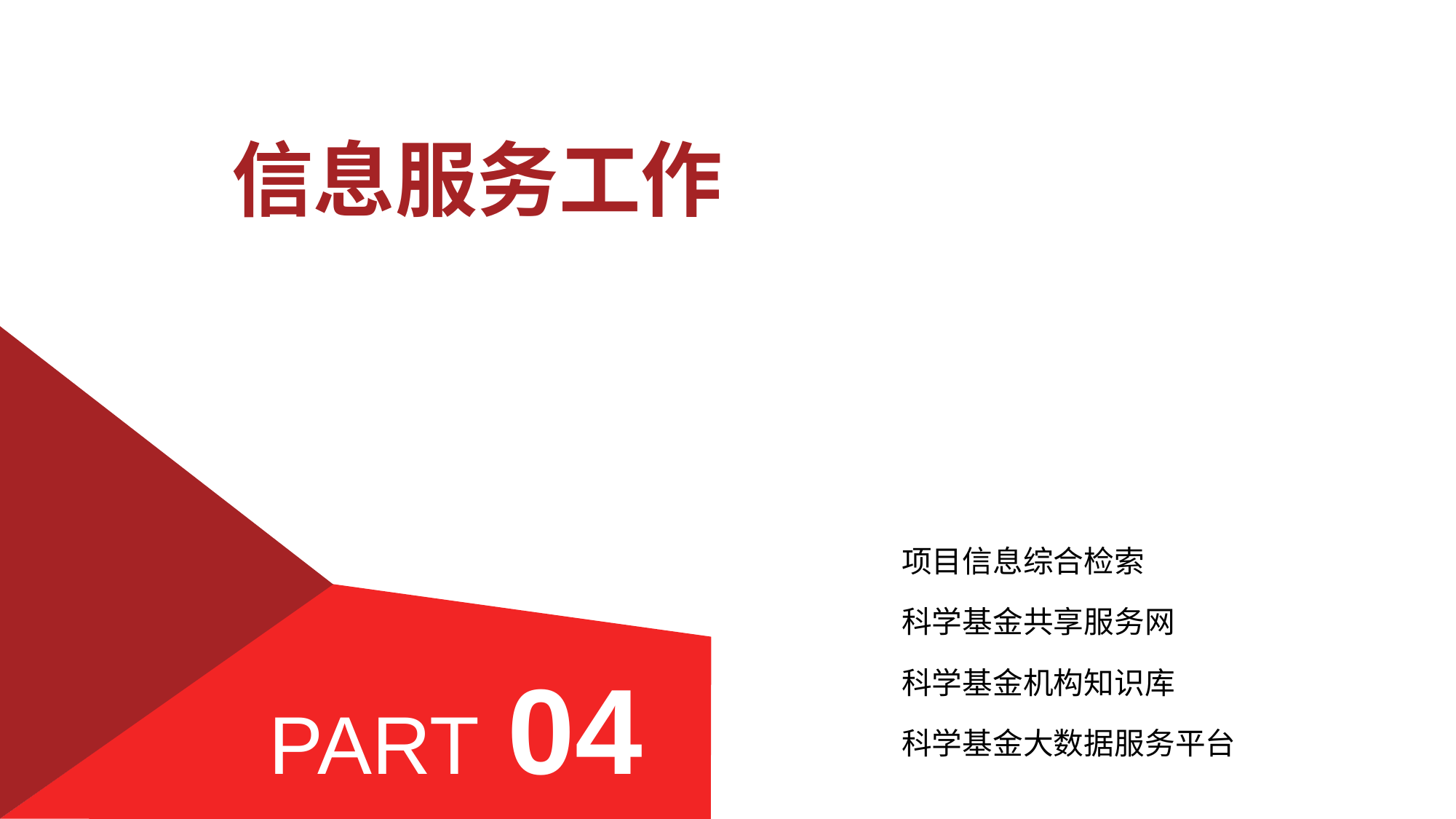

信息服务工作

项目信息综合检索
科学基金共享服务网
科学基金机构知识库
科学基金大数据服务平台
PART 04